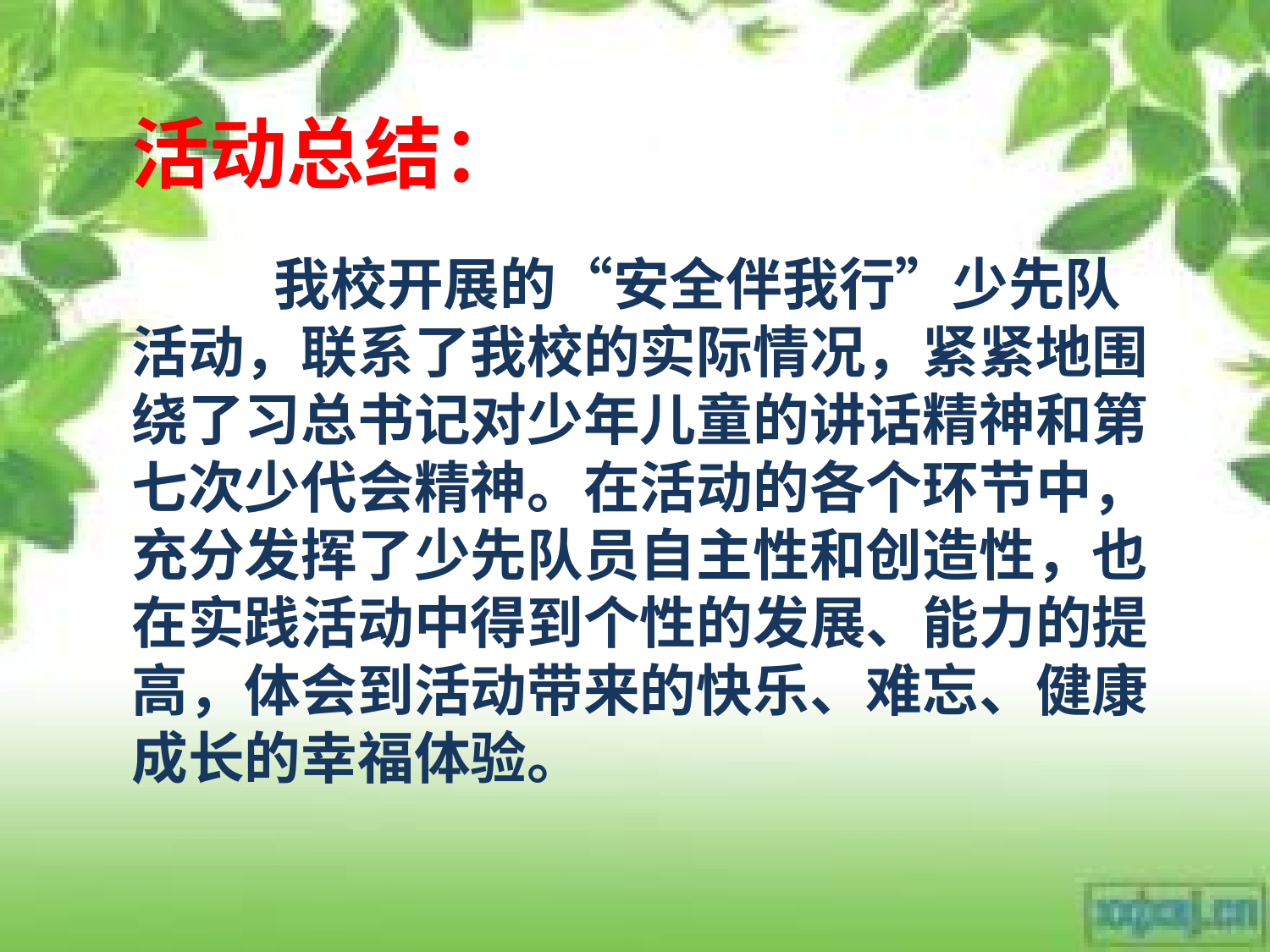

活动总结：

          我校开展的“安全伴我行”少先队活动，联系了我校的实际情况，紧紧地围绕了习总书记对少年儿童的讲话精神和第七次少代会精神。在活动的各个环节中，充分发挥了少先队员自主性和创造性，也在实践活动中得到个性的发展、能力的提高，体会到活动带来的快乐、难忘、健康成长的幸福体验。